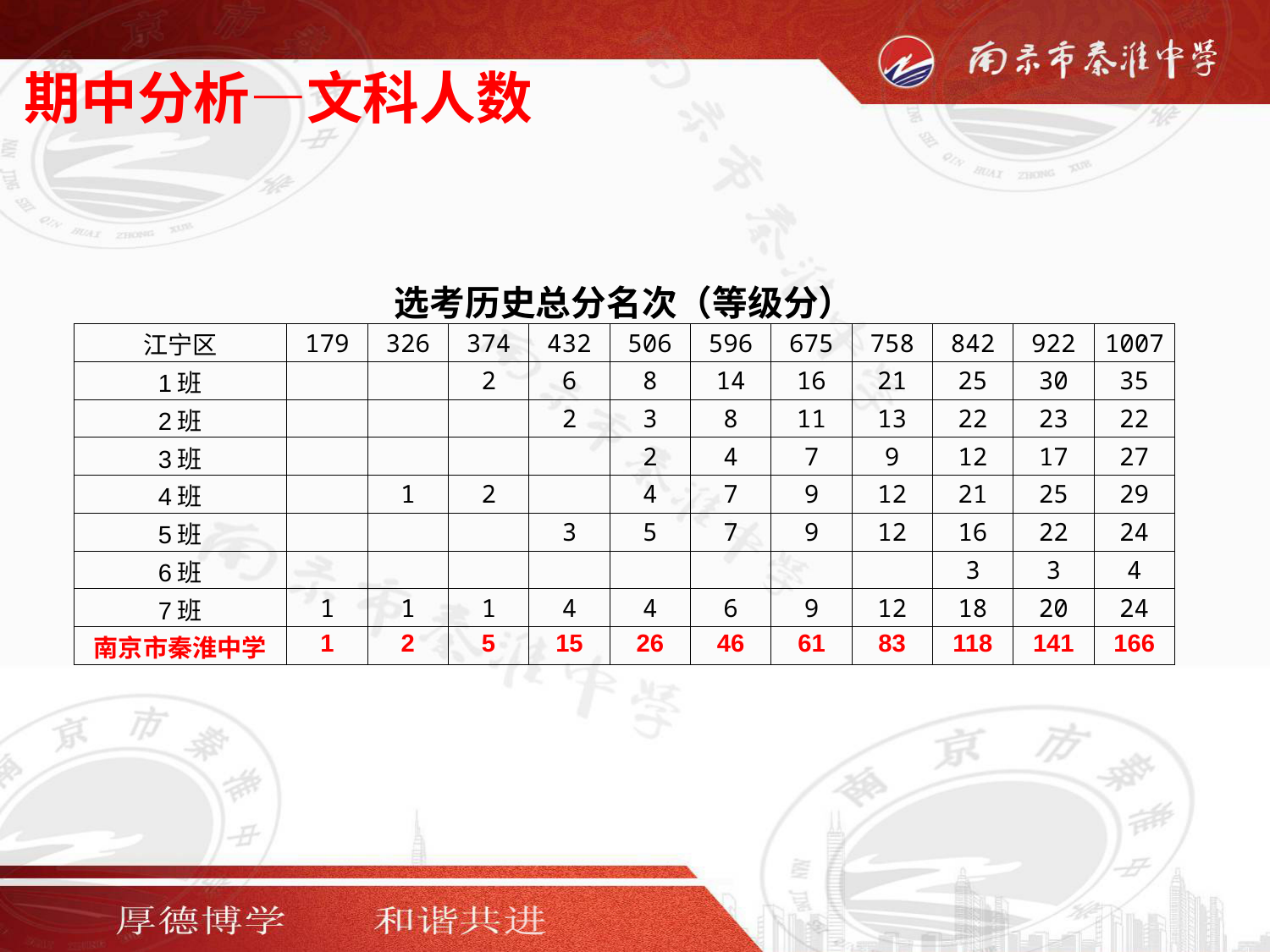

期中分析—文科人数
| 选考历史总分名次（等级分） |  |  |  |  |  |  |  |  |  |  |  |
| --- | --- | --- | --- | --- | --- | --- | --- | --- | --- | --- | --- |
| 江宁区 | 179 | 326 | 374 | 432 | 506 | 596 | 675 | 758 | 842 | 922 | 1007 |
| 1班 |  |  | 2 | 6 | 8 | 14 | 16 | 21 | 25 | 30 | 35 |
| 2班 |  |  |  | 2 | 3 | 8 | 11 | 13 | 22 | 23 | 22 |
| 3班 |  |  |  |  | 2 | 4 | 7 | 9 | 12 | 17 | 27 |
| 4班 |  | 1 | 2 |  | 4 | 7 | 9 | 12 | 21 | 25 | 29 |
| 5班 |  |  |  | 3 | 5 | 7 | 9 | 12 | 16 | 22 | 24 |
| 6班 |  |  |  |  |  |  |  |  | 3 | 3 | 4 |
| 7班 | 1 | 1 | 1 | 4 | 4 | 6 | 9 | 12 | 18 | 20 | 24 |
| 南京市秦淮中学 | 1 | 2 | 5 | 15 | 26 | 46 | 61 | 83 | 118 | 141 | 166 |